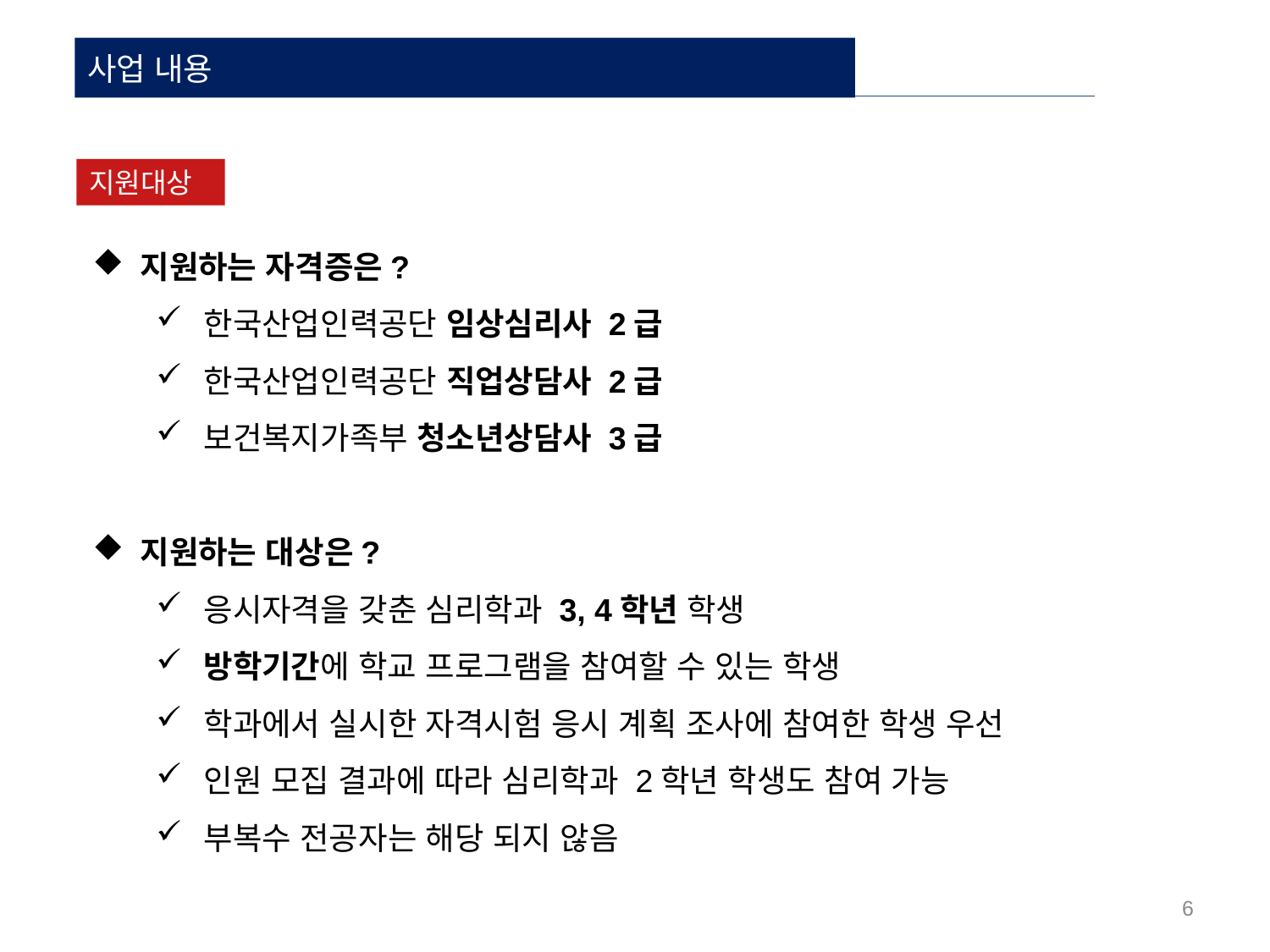

사업 내용
지원대상
지원하는 자격증은?
한국산업인력공단 임상심리사 2급
한국산업인력공단 직업상담사 2급
보건복지가족부 청소년상담사 3급

지원하는 대상은?
응시자격을 갖춘 심리학과 3, 4학년 학생
방학기간에 학교 프로그램을 참여할 수 있는 학생
학과에서 실시한 자격시험 응시 계획 조사에 참여한 학생 우선
인원 모집 결과에 따라 심리학과 2학년 학생도 참여 가능
부복수 전공자는 해당 되지 않음
6